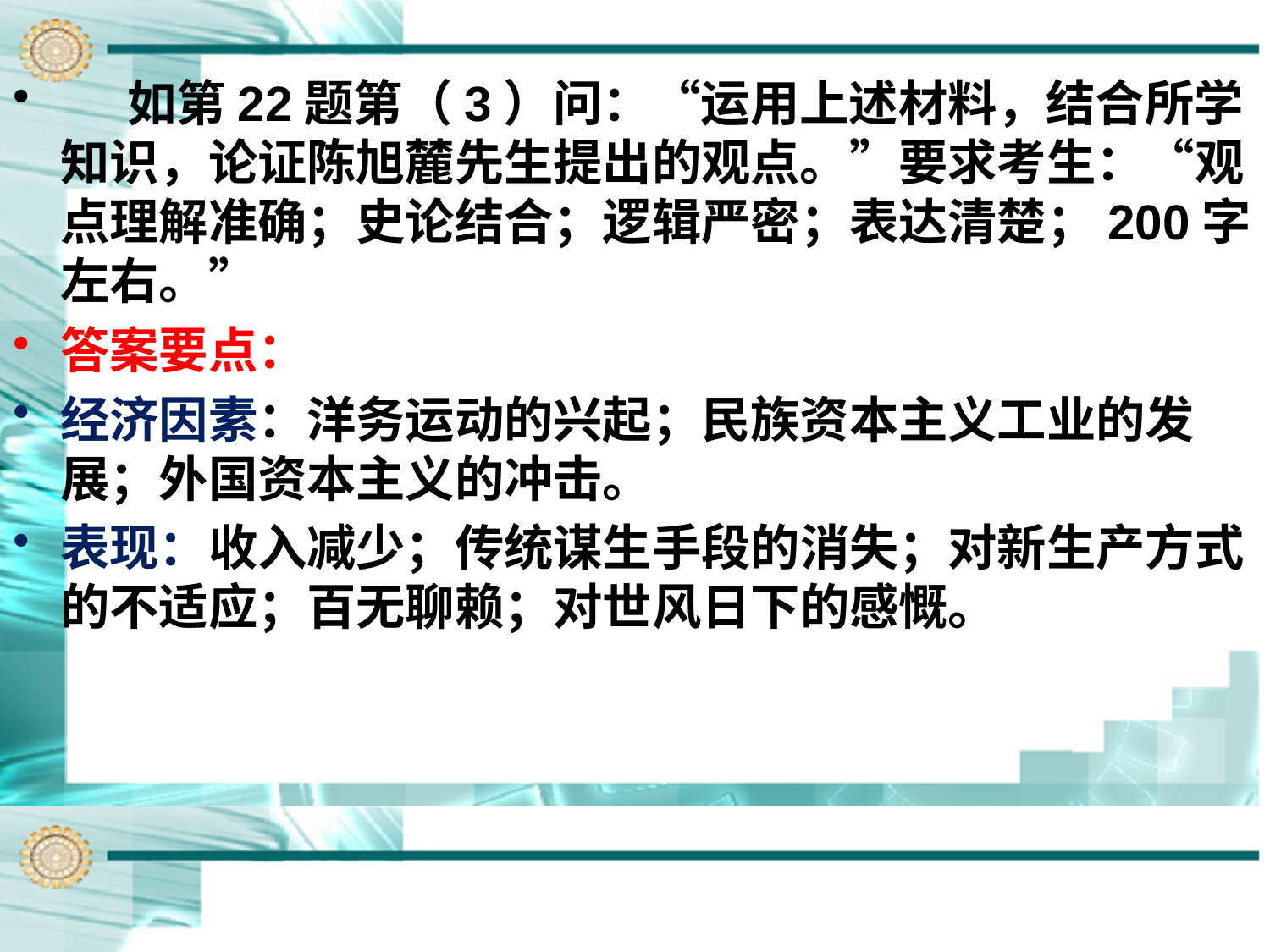

如第22题第（3）问：“运用上述材料，结合所学知识，论证陈旭麓先生提出的观点。”要求考生：“观点理解准确；史论结合；逻辑严密；表达清楚；200字左右。”
答案要点：
经济因素：洋务运动的兴起；民族资本主义工业的发展；外国资本主义的冲击。
表现：收入减少；传统谋生手段的消失；对新生产方式的不适应；百无聊赖；对世风日下的感慨。